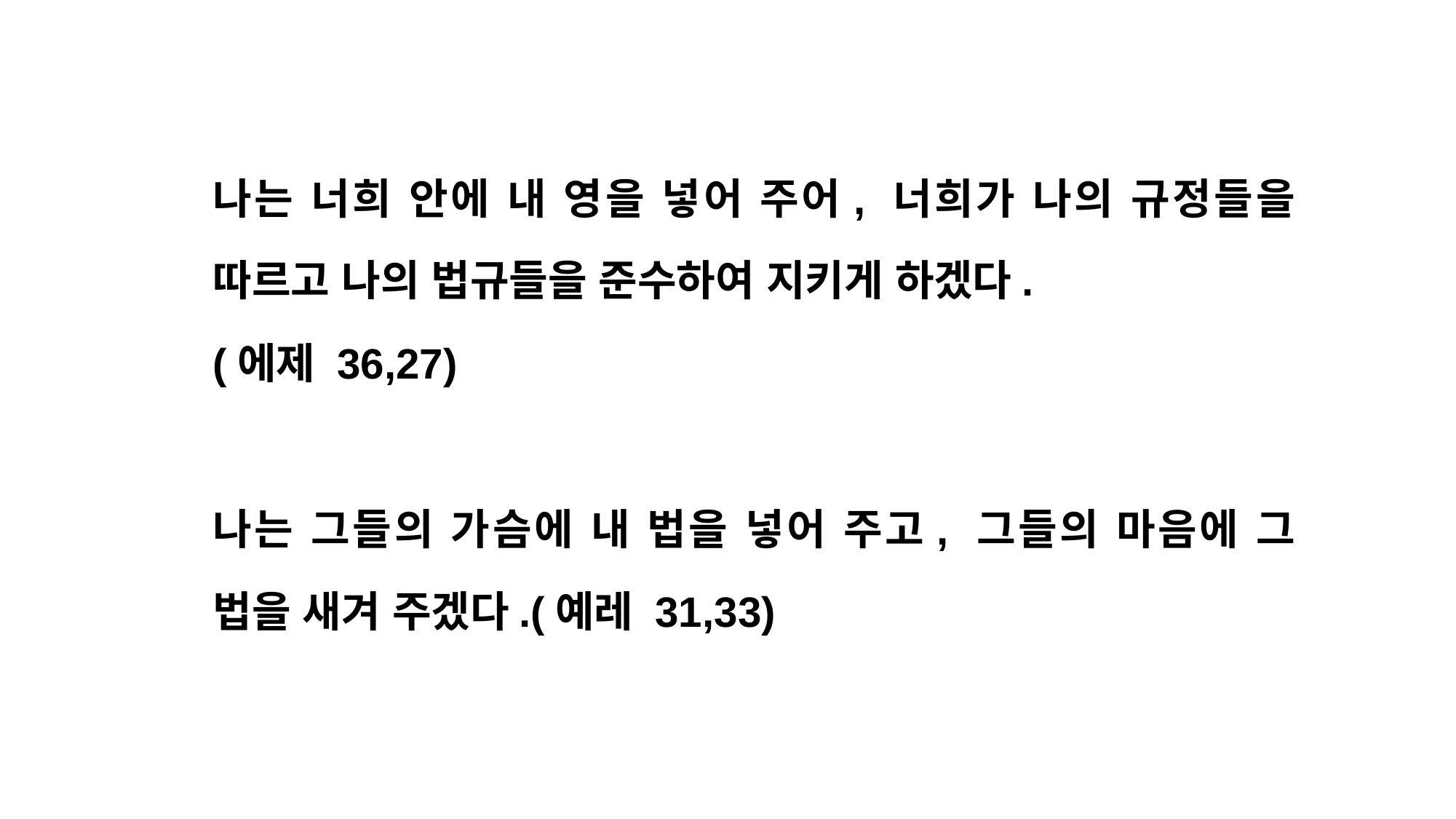

나는 너희 안에 내 영을 넣어 주어, 너희가 나의 규정들을 따르고 나의 법규들을 준수하여 지키게 하겠다.
(에제 36,27)

나는 그들의 가슴에 내 법을 넣어 주고, 그들의 마음에 그 법을 새겨 주겠다.(예레 31,33)